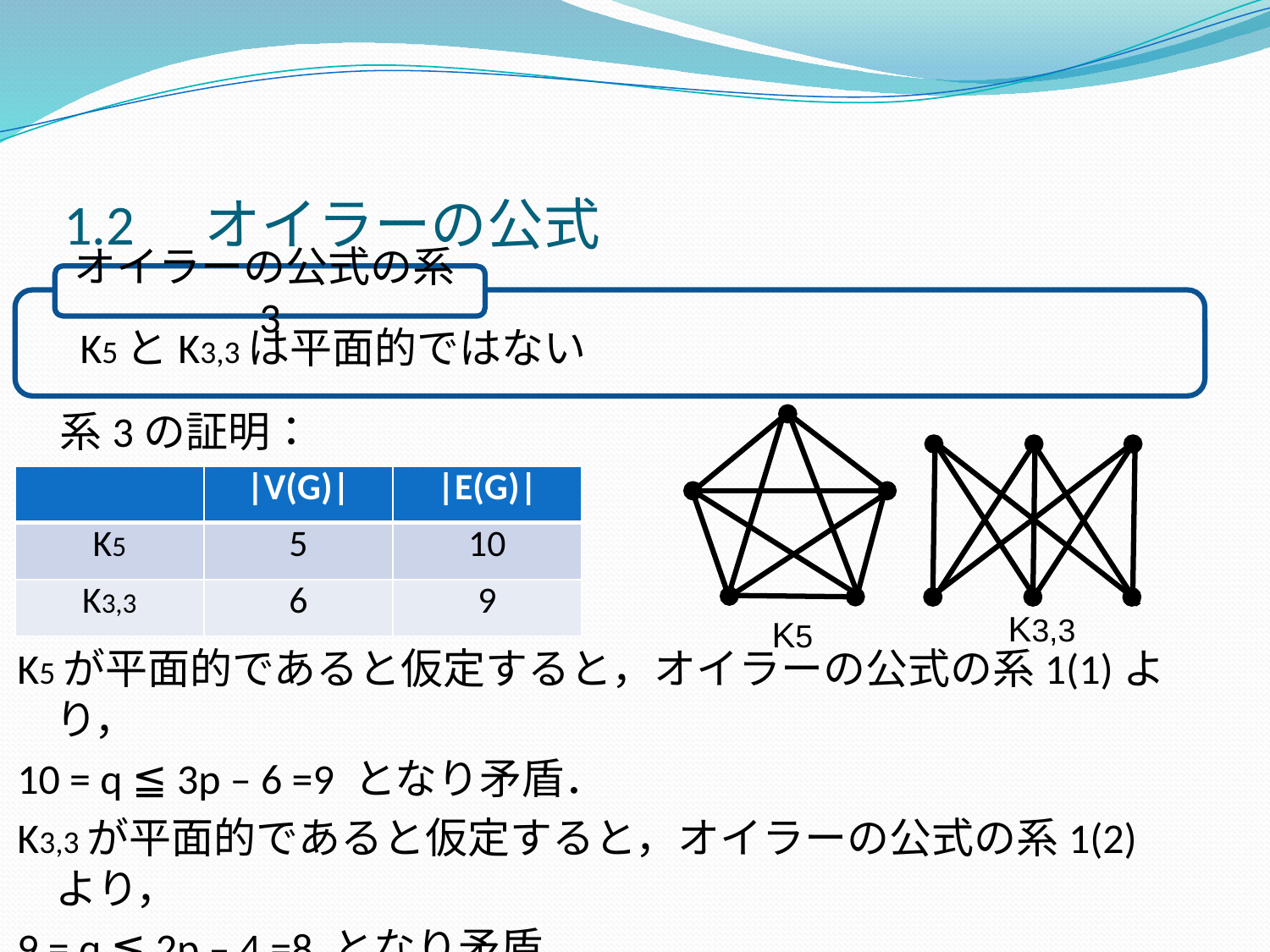

# 1.2　オイラーの公式

　K5とK3,3は平面的ではない

オイラーの公式の系3

　系3の証明：

K5が平面的であると仮定すると，オイラーの公式の系1(1)より，
10 = q ≦ 3p – 6 =9 となり矛盾．
K3,3が平面的であると仮定すると，オイラーの公式の系1(2)より，
9 = q ≦ 2p – 4 =8 となり矛盾．
（注意：2部グラフは奇閉路（3角形は奇閉路）を含まない）

|  | |V(G)| | |E(G)| |
| --- | --- | --- |
| K5 | 5 | 10 |
| K3,3 | 6 | 9 |

K3,3
K5